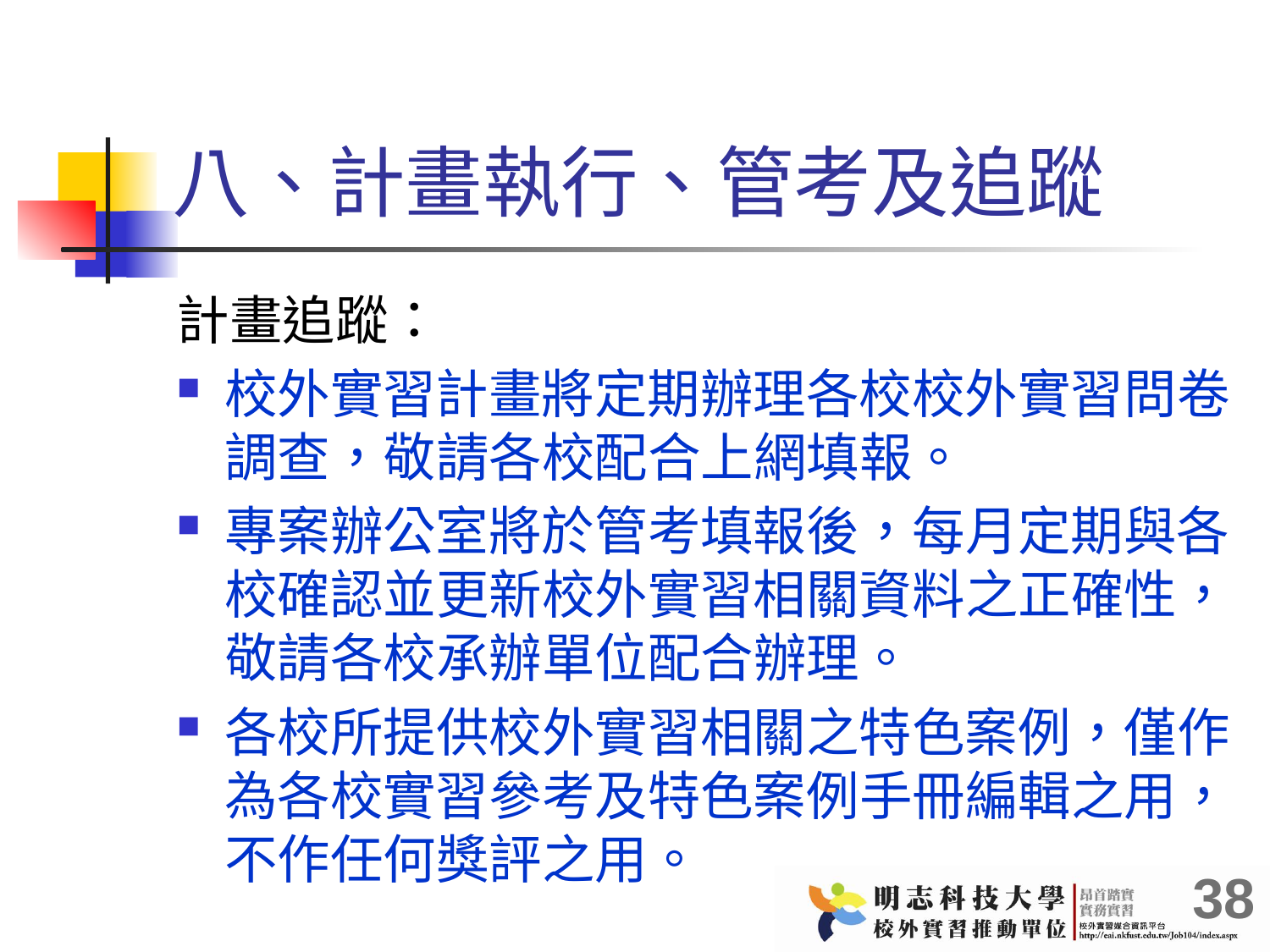

# 八、計畫執行、管考及追蹤
計畫追蹤：
校外實習計畫將定期辦理各校校外實習問卷調查，敬請各校配合上網填報。
專案辦公室將於管考填報後，每月定期與各校確認並更新校外實習相關資料之正確性，敬請各校承辦單位配合辦理。
各校所提供校外實習相關之特色案例，僅作為各校實習參考及特色案例手冊編輯之用，不作任何獎評之用。

38